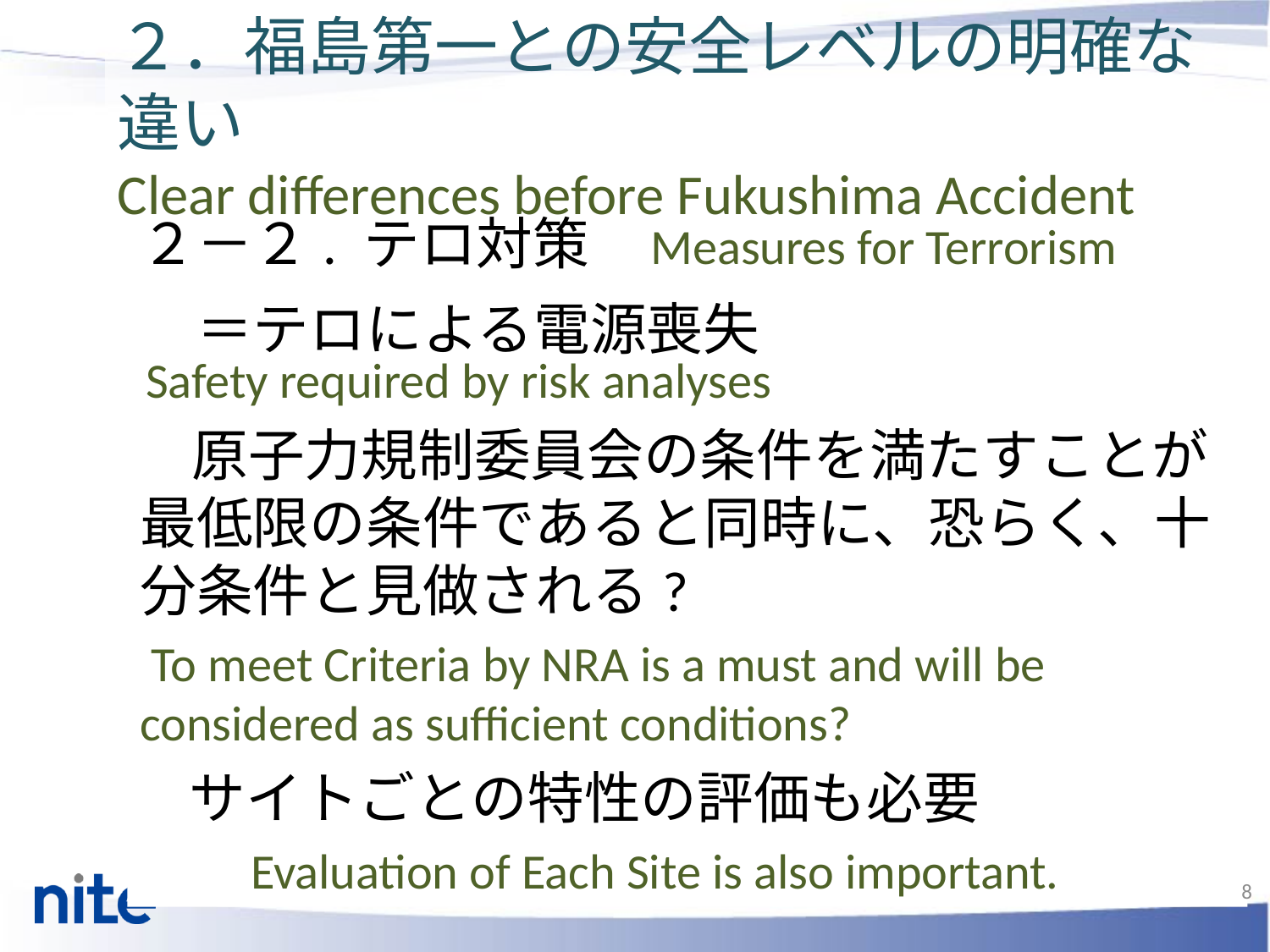

２．福島第一との安全レベルの明確な違い
Clear differences before Fukushima Accident
２－２. テロ対策　Measures for Terrorism
　＝テロによる電源喪失
　　Safety required by risk analyses
   原子力規制委員会の条件を満たすことが最低限の条件であると同時に、恐らく、十分条件と見做される?
 To meet Criteria by NRA is a must and will be considered as sufficient conditions?
　サイトごとの特性の評価も必要
　　Evaluation of Each Site is also important.
8